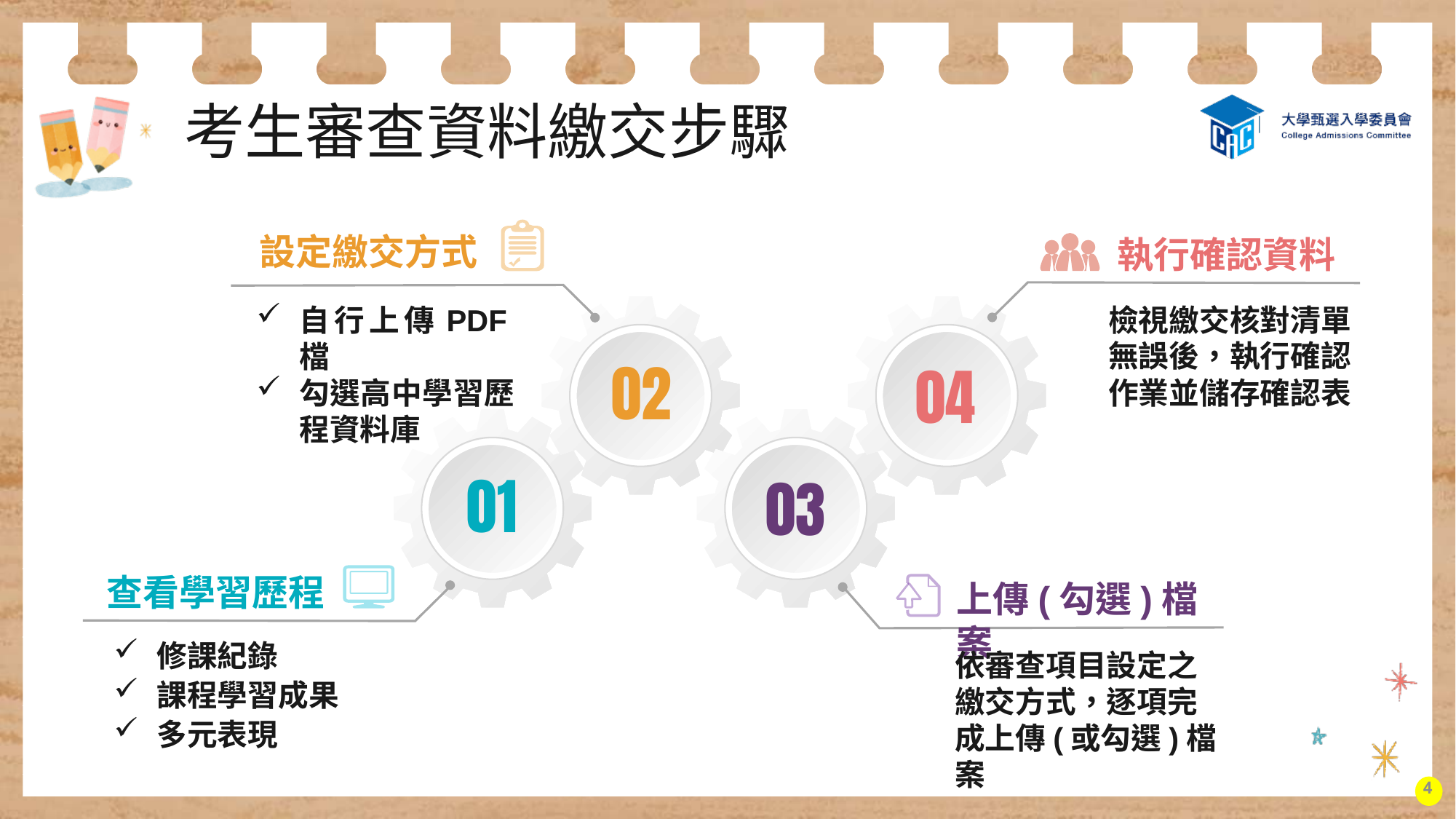

考生審查資料繳交步驟

設定繳交方式

自行上傳PDF檔
勾選高中學習歷程資料庫
執行確認資料

檢視繳交核對清單無誤後，執行確認作業並儲存確認表

02
04

01
03
修課紀錄
課程學習成果
多元表現
查看學習歷程

依審查項目設定之繳交方式，逐項完成上傳(或勾選)檔案

上傳(勾選)檔案

4